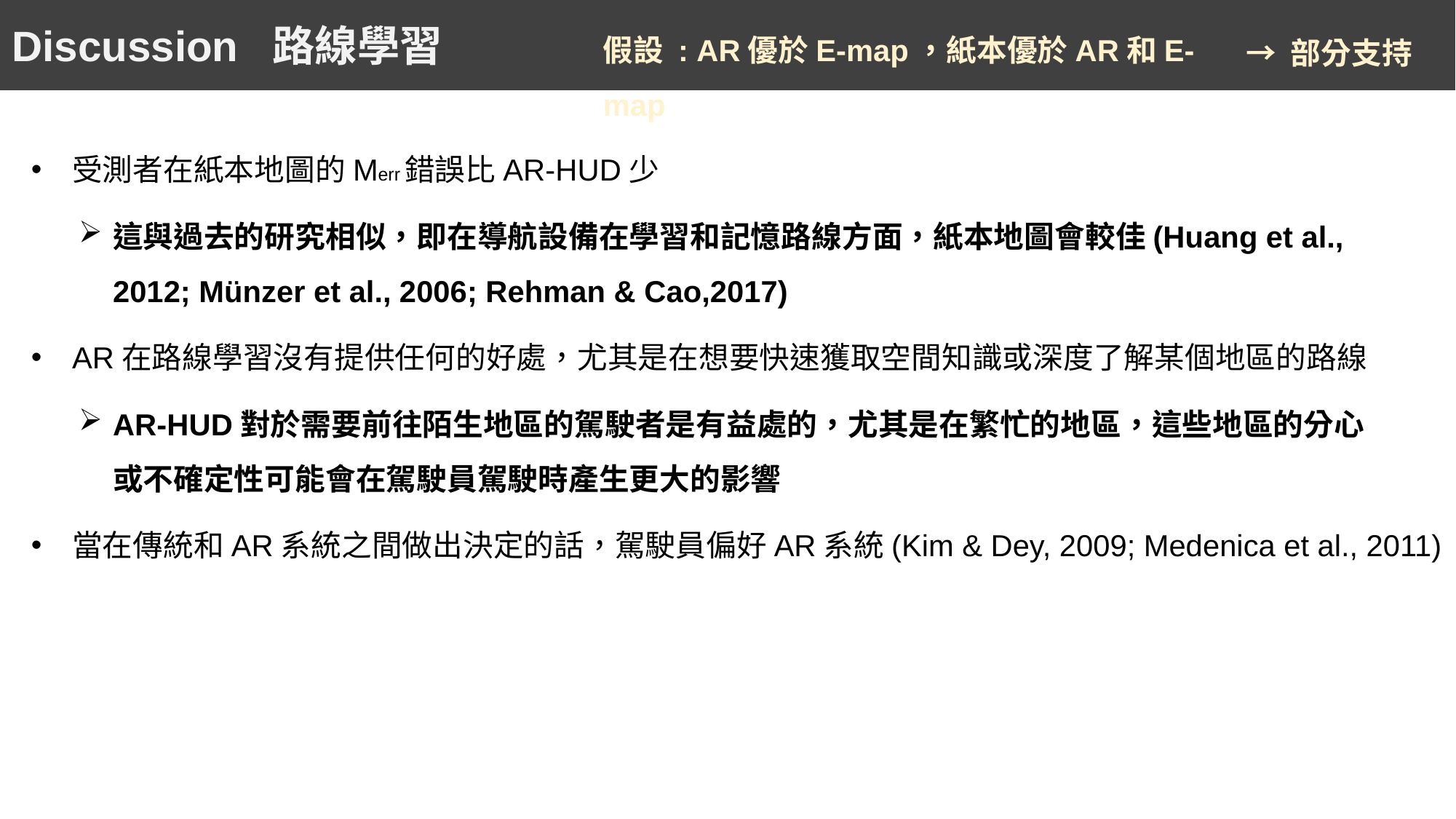

Discussion
假設 : AR優於E-map，紙本優於AR和E-map
→ 部分支持
路線學習
受測者在紙本地圖的Merr錯誤比AR-HUD少
這與過去的研究相似，即在導航設備在學習和記憶路線方面，紙本地圖會較佳(Huang et al., 2012; Münzer et al., 2006; Rehman & Cao,2017)
AR在路線學習沒有提供任何的好處，尤其是在想要快速獲取空間知識或深度了解某個地區的路線
AR-HUD對於需要前往陌生地區的駕駛者是有益處的，尤其是在繁忙的地區，這些地區的分心或不確定性可能會在駕駛員駕駛時產生更大的影響
當在傳統和AR系統之間做出決定的話，駕駛員偏好AR系統(Kim & Dey, 2009; Medenica et al., 2011)